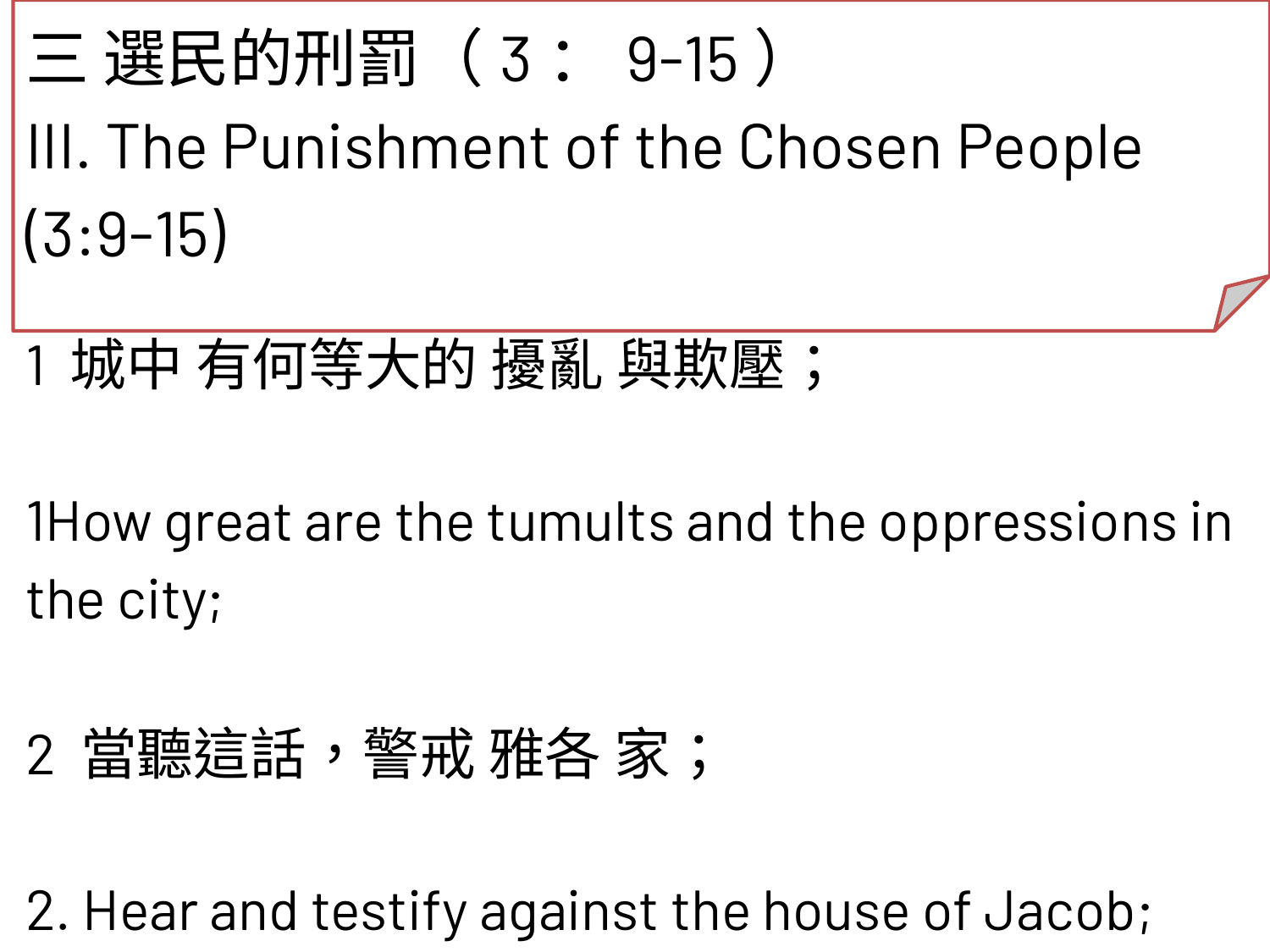

三 選民的刑罰（3：9-15）
III. The Punishment of the Chosen People (3:9-15)
1 城中 有何等大的 擾亂 與欺壓；

1How great are the tumults and the oppressions in the city;

2 當聽這話，警戒 雅各 家；

2. Hear and testify against the house of Jacob;